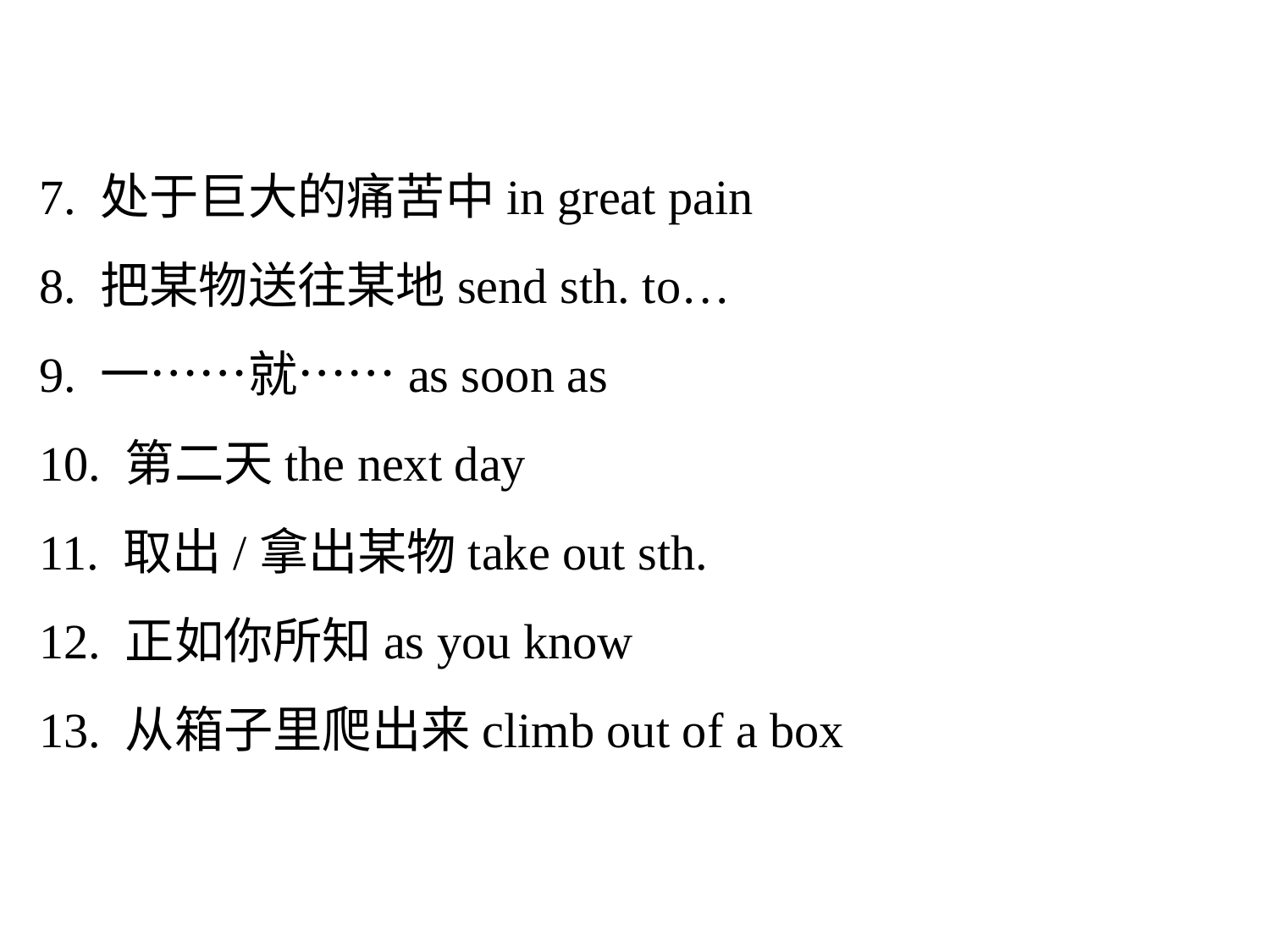

7. 处于巨大的痛苦中in great pain
8. 把某物送往某地send sth. to…
9. 一……就……as soon as
10. 第二天the next day
11. 取出/拿出某物take out sth.
12. 正如你所知as you know
13. 从箱子里爬出来climb out of a box